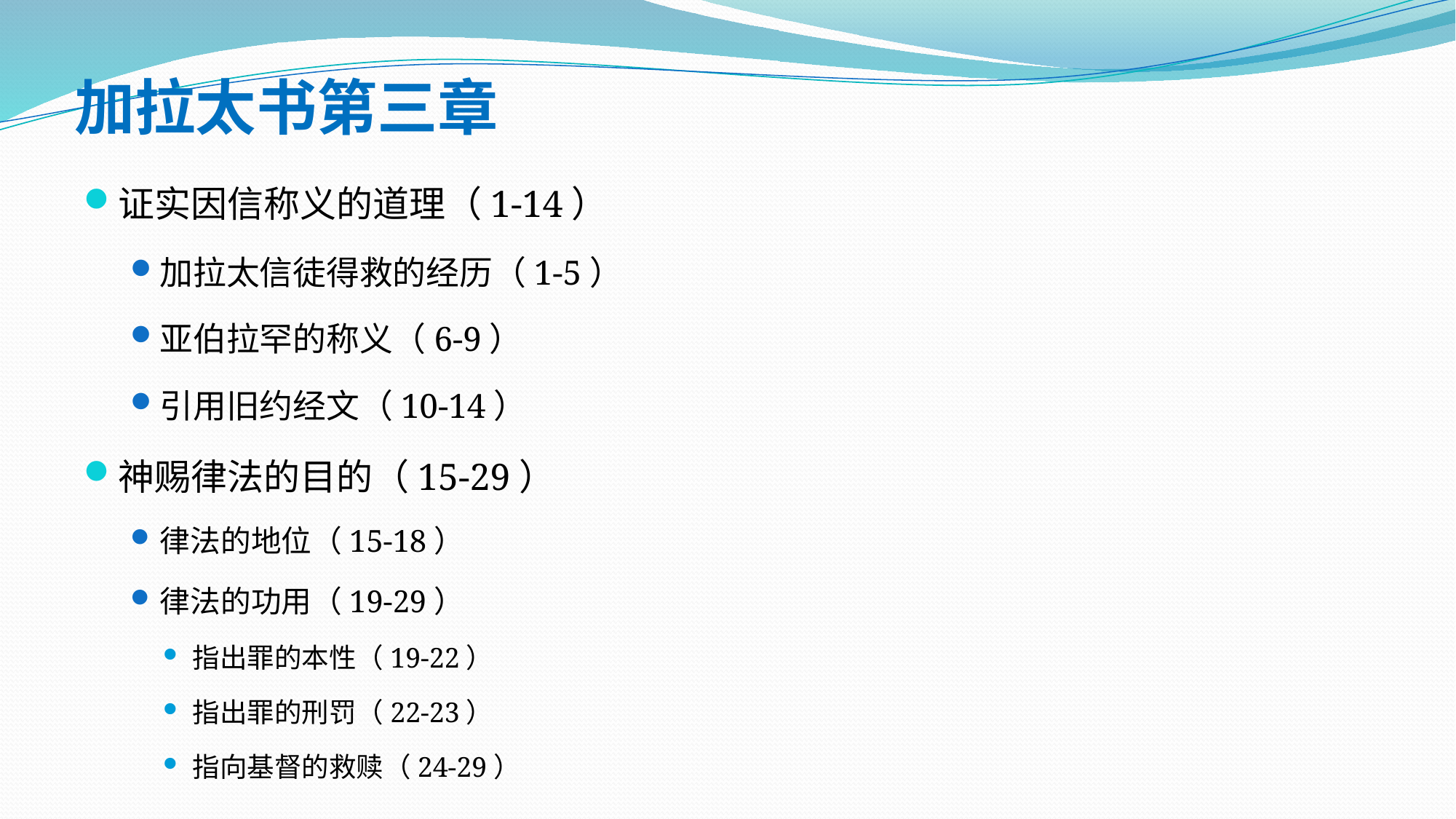

加拉太书第三章
证实因信称义的道理（1-14）
加拉太信徒得救的经历（1-5）
亚伯拉罕的称义（6-9）
引用旧约经文（10-14）
神赐律法的目的（15-29）
律法的地位（15-18）
律法的功用（19-29）
指出罪的本性（19-22）
指出罪的刑罚（22-23）
指向基督的救赎（24-29）